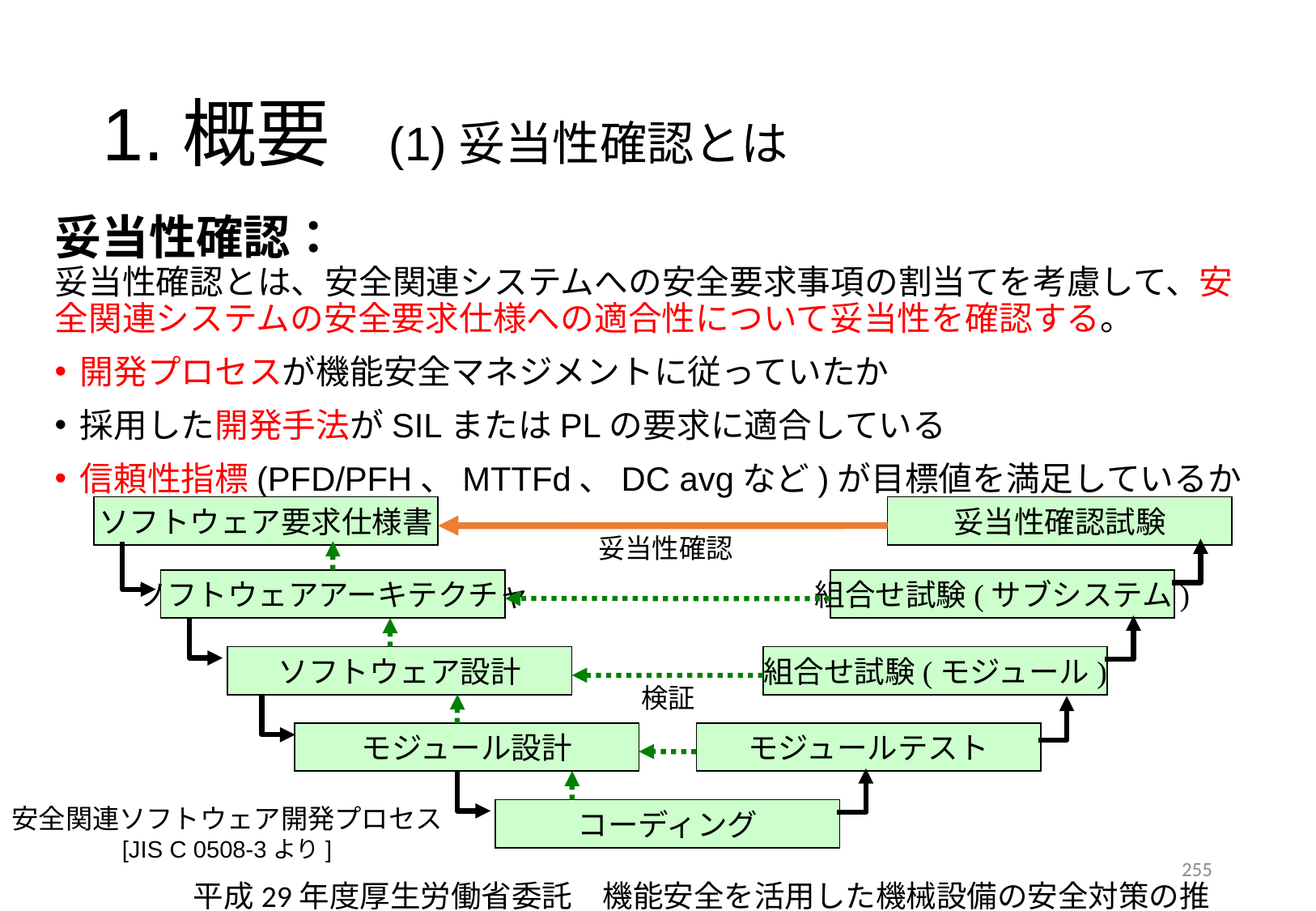

# 1.概要　(1)妥当性確認とは
妥当性確認：　
妥当性確認とは、安全関連システムへの安全要求事項の割当てを考慮して、安全関連システムの安全要求仕様への適合性について妥当性を確認する。
開発プロセスが機能安全マネジメントに従っていたか
採用した開発手法がSILまたはPLの要求に適合している
信頼性指標(PFD/PFH、MTTFd、DC avgなど)が目標値を満足しているか
ソフトウェア要求仕様書
妥当性確認試験

妥当性確認

ソフトウェアアーキテクチャ
組合せ試験(サブシステム)

ソフトウェア設計
組合せ試験(モジュール)

検証

モジュール設計
モジュールテスト

コーディング
安全関連ソフトウェア開発プロセス
[JIS C 0508-3より]
255
平成29年度厚生労働省委託　機能安全を活用した機械設備の安全対策の推進事業　機能安全活用テキスト